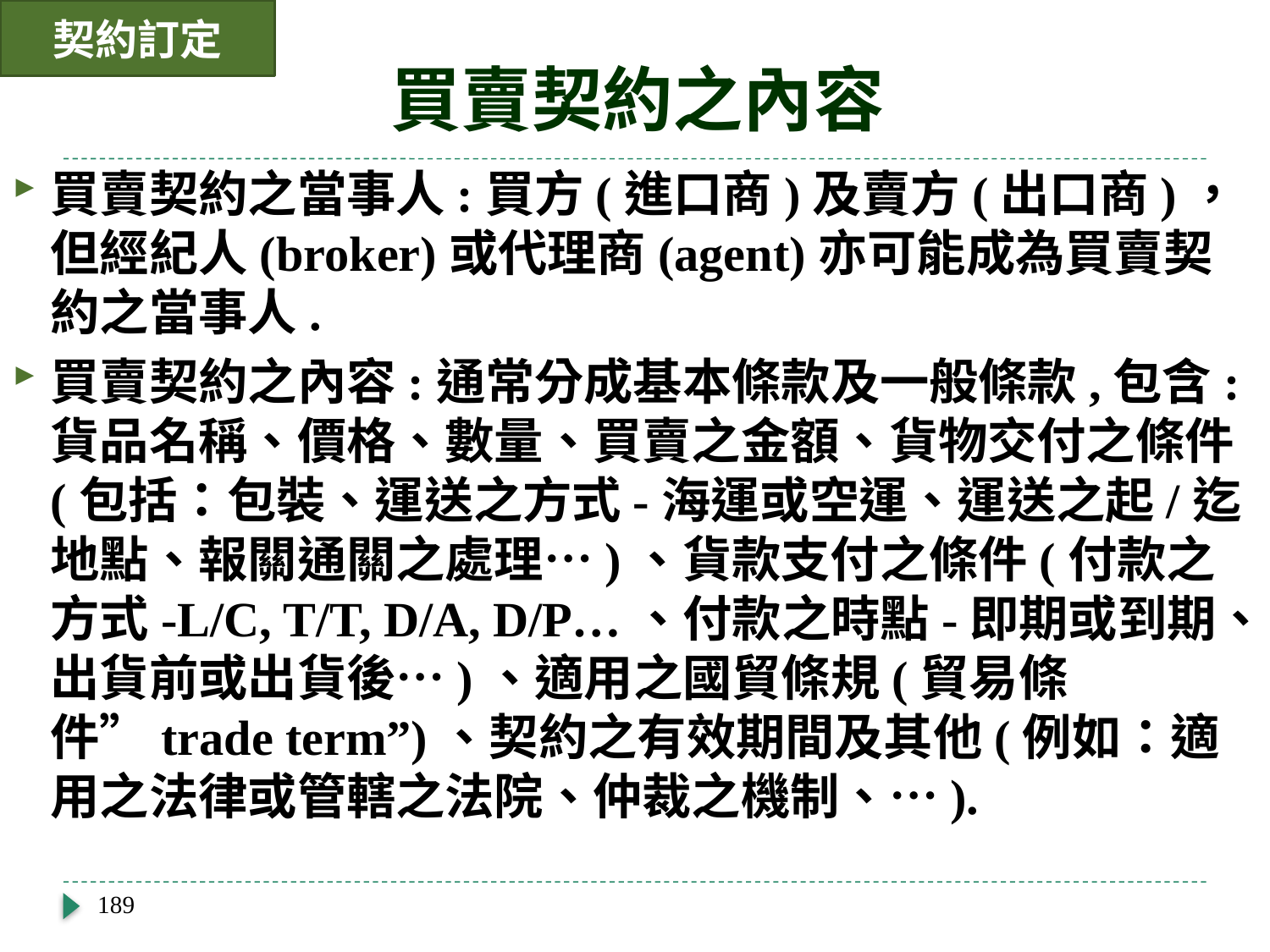

契約訂定
# 買賣契約之內容
買賣契約之當事人:買方(進口商)及賣方(出口商)，但經紀人(broker)或代理商(agent)亦可能成為買賣契約之當事人.
買賣契約之內容:通常分成基本條款及一般條款,包含:貨品名稱、價格、數量、買賣之金額、貨物交付之條件(包括：包裝、運送之方式-海運或空運、運送之起/迄地點、報關通關之處理…)、貨款支付之條件(付款之方式-L/C, T/T, D/A, D/P…、付款之時點-即期或到期、出貨前或出貨後…)、適用之國貿條規(貿易條件”trade term”)、契約之有效期間及其他(例如：適用之法律或管轄之法院、仲裁之機制、…).
189